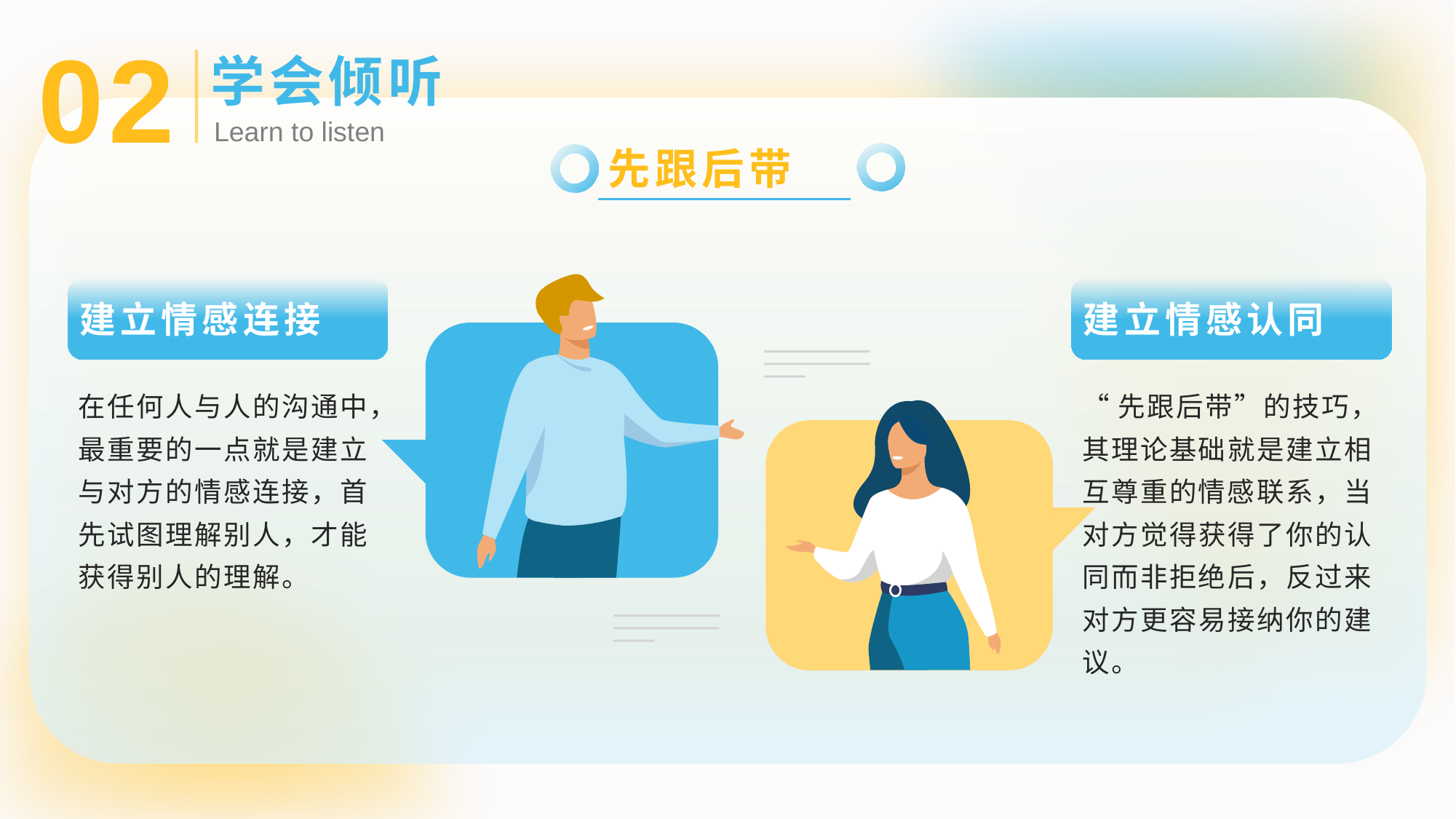

02
学会倾听
Learn to listen
先跟后带

建立情感连接
建立情感认同
在任何人与人的沟通中，最重要的一点就是建立与对方的情感连接，首先试图理解别人，才能获得别人的理解。
“先跟后带”的技巧，其理论基础就是建立相互尊重的情感联系，当对方觉得获得了你的认同而非拒绝后，反过来对方更容易接纳你的建议。